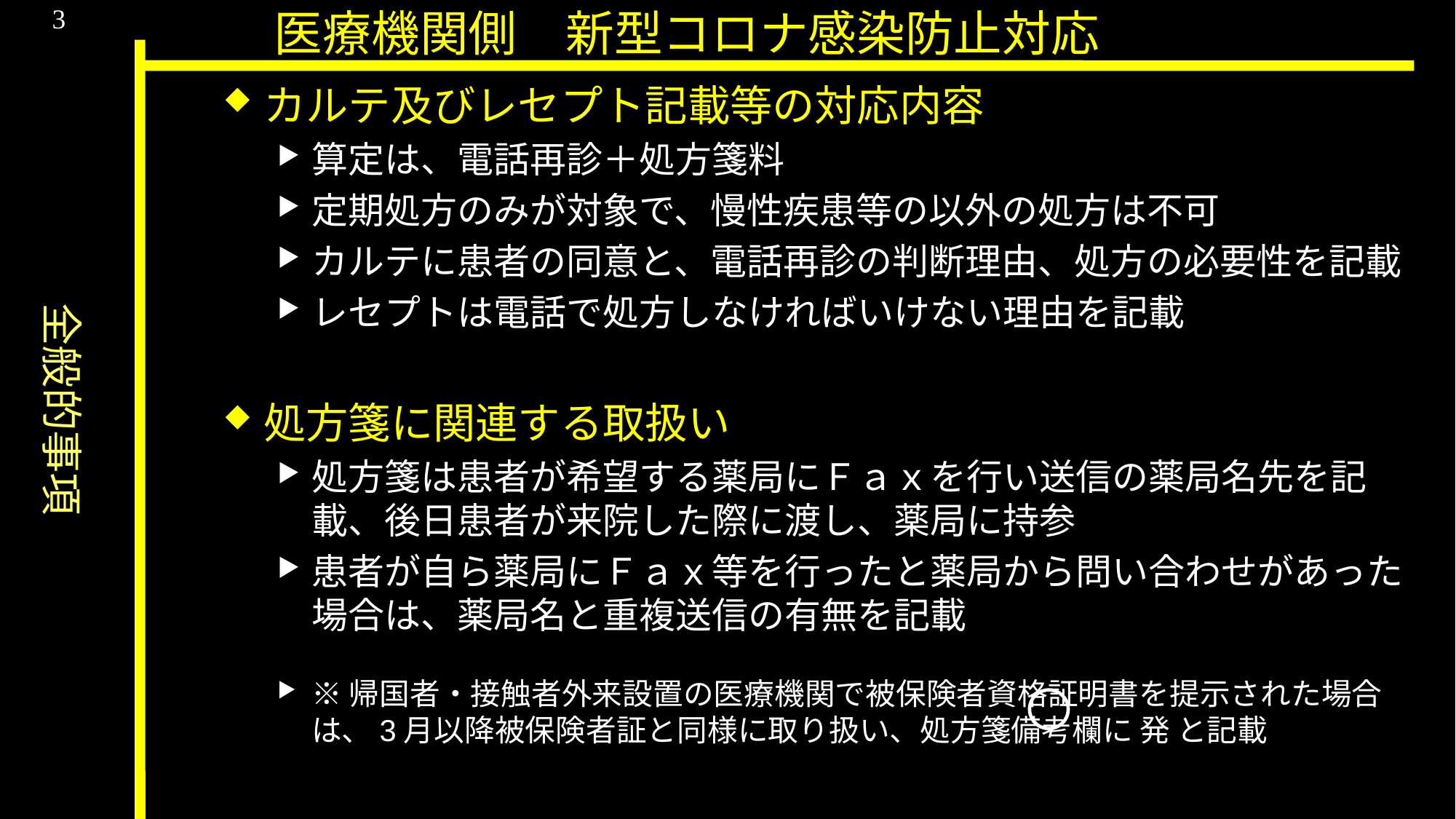

全般的事項
医療機関側　新型コロナ感染防止対応
3

カルテ及びレセプト記載等の対応内容
算定は、電話再診＋処方箋料
定期処方のみが対象で、慢性疾患等の以外の処方は不可
カルテに患者の同意と、電話再診の判断理由、処方の必要性を記載
レセプトは電話で処方しなければいけない理由を記載

処方箋に関連する取扱い
処方箋は患者が希望する薬局にＦａｘを行い送信の薬局名先を記載、後日患者が来院した際に渡し、薬局に持参
患者が自ら薬局にＦａｘ等を行ったと薬局から問い合わせがあった場合は、薬局名と重複送信の有無を記載

※帰国者・接触者外来設置の医療機関で被保険者資格証明書を提示された場合は、3月以降被保険者証と同様に取り扱い、処方箋備考欄に 発 と記載